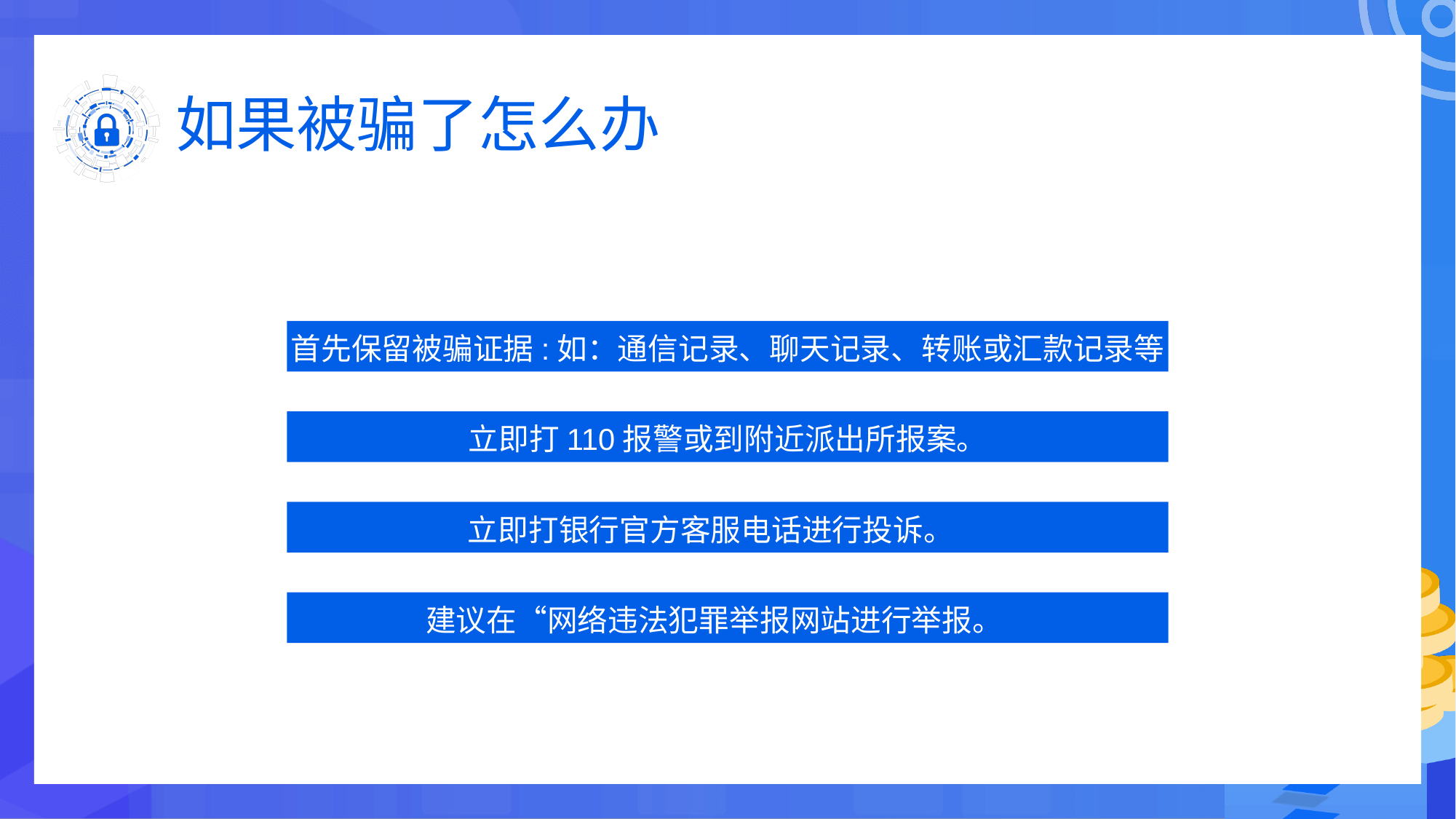

首先保留被骗证据:如：通信记录、聊天记录、转账或汇款记录等
立即打110报警或到附近派出所报案。
立即打银行官方客服电话进行投诉。
建议在“网络违法犯罪举报网站进行举报。